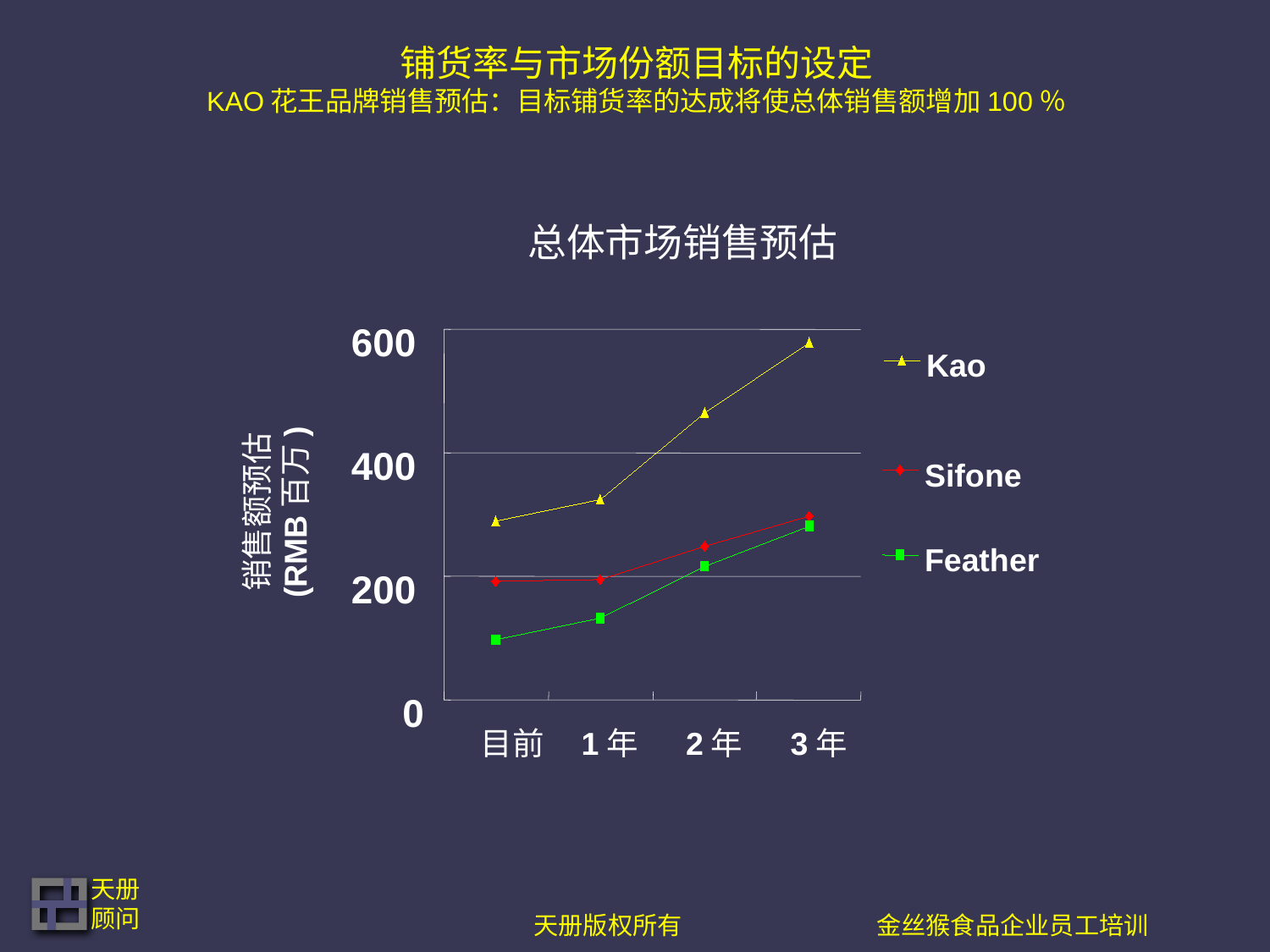

# 铺货率与市场份额目标的设定 KAO花王品牌销售预估：目标铺货率的达成将使总体销售额增加100％
                                             总体市场销售预估
600

Kao

400

Sifone

销售额预估
(RMB百万)

Feather

200

0

目前
1年
2年
3年
45